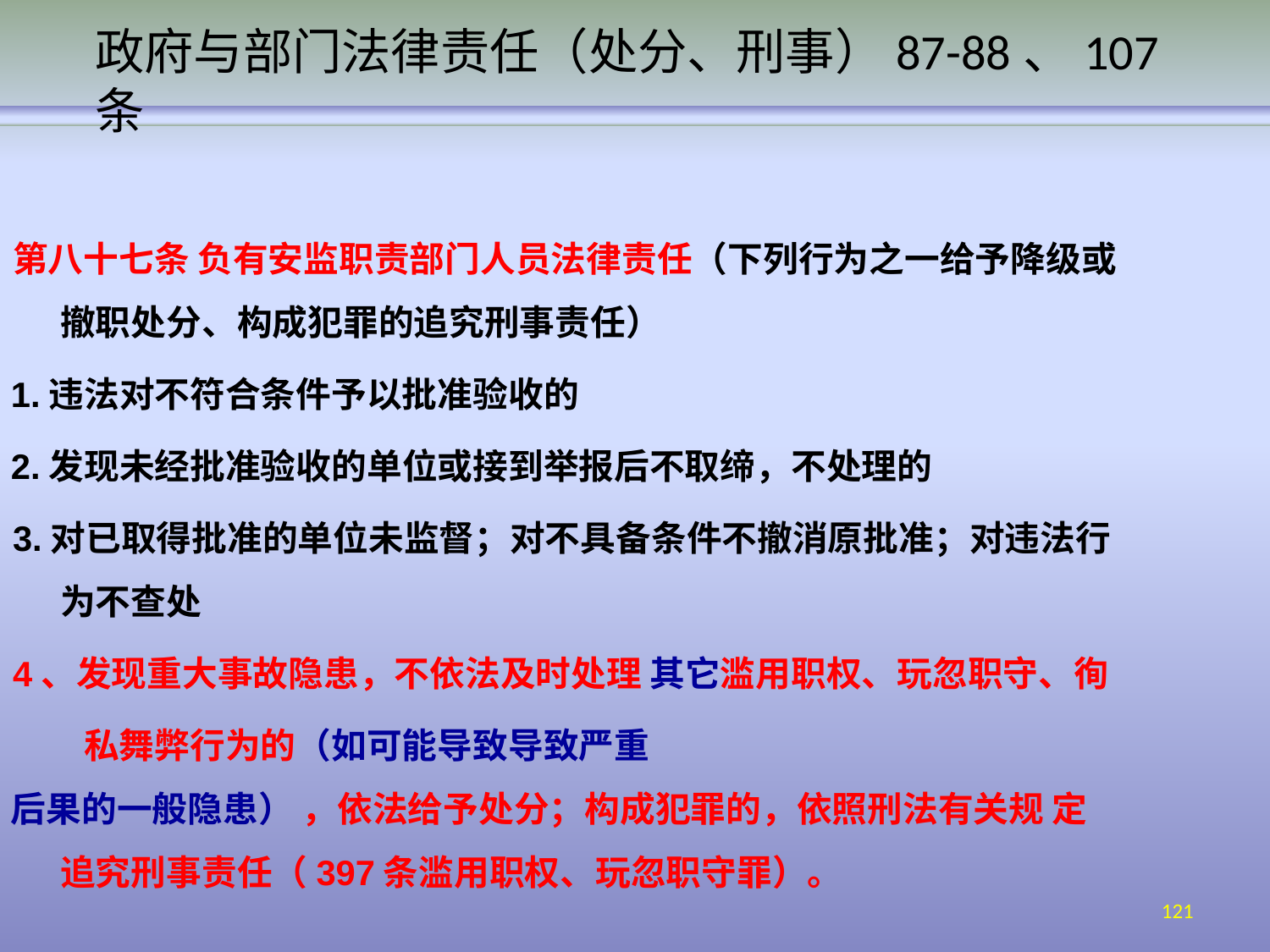

# 政府与部门法律责任（处分、刑事）87-88、107条
第八十七条 负有安监职责部门人员法律责任（下列行为之一给予降级或 撤职处分、构成犯罪的追究刑事责任）
1.违法对不符合条件予以批准验收的
2.发现未经批准验收的单位或接到举报后不取缔，不处理的
3.对已取得批准的单位未监督；对不具备条件不撤消原批准；对违法行 为不查处
4、发现重大事故隐患，不依法及时处理 其它滥用职权、玩忽职守、徇私舞弊行为的（如可能导致导致严重
后果的一般隐患） ，依法给予处分；构成犯罪的，依照刑法有关规 定追究刑事责任（397条滥用职权、玩忽职守罪）。
121